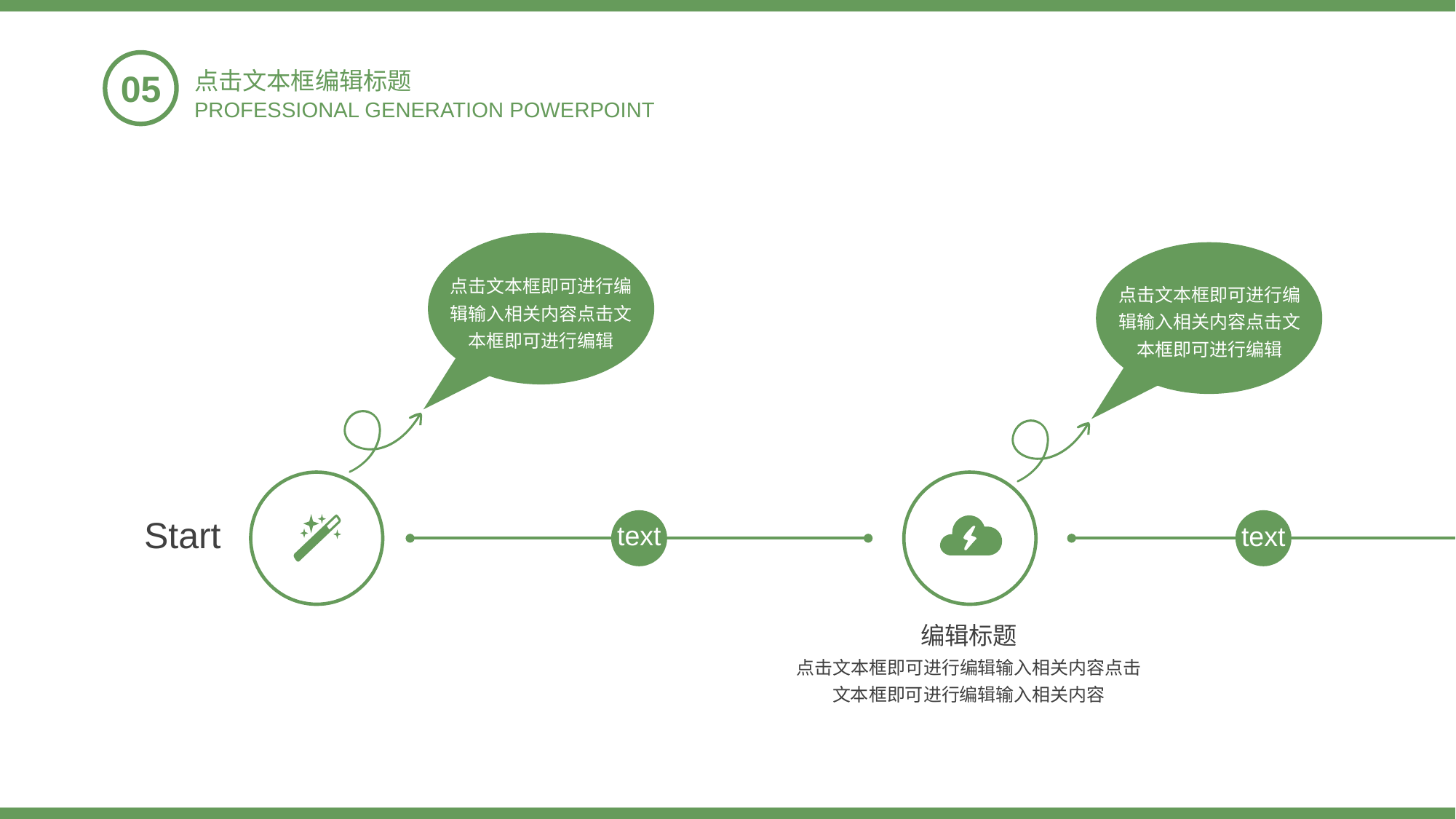

点击文本框编辑标题

05
PROFESSIONAL GENERATION POWERPOINT

点击文本框即可进行编辑输入相关内容点击文本框即可进行编辑
点击文本框即可进行编辑输入相关内容点击文本框即可进行编辑

Start

text
text

编辑标题
点击文本框即可进行编辑输入相关内容点击文本框即可进行编辑输入相关内容